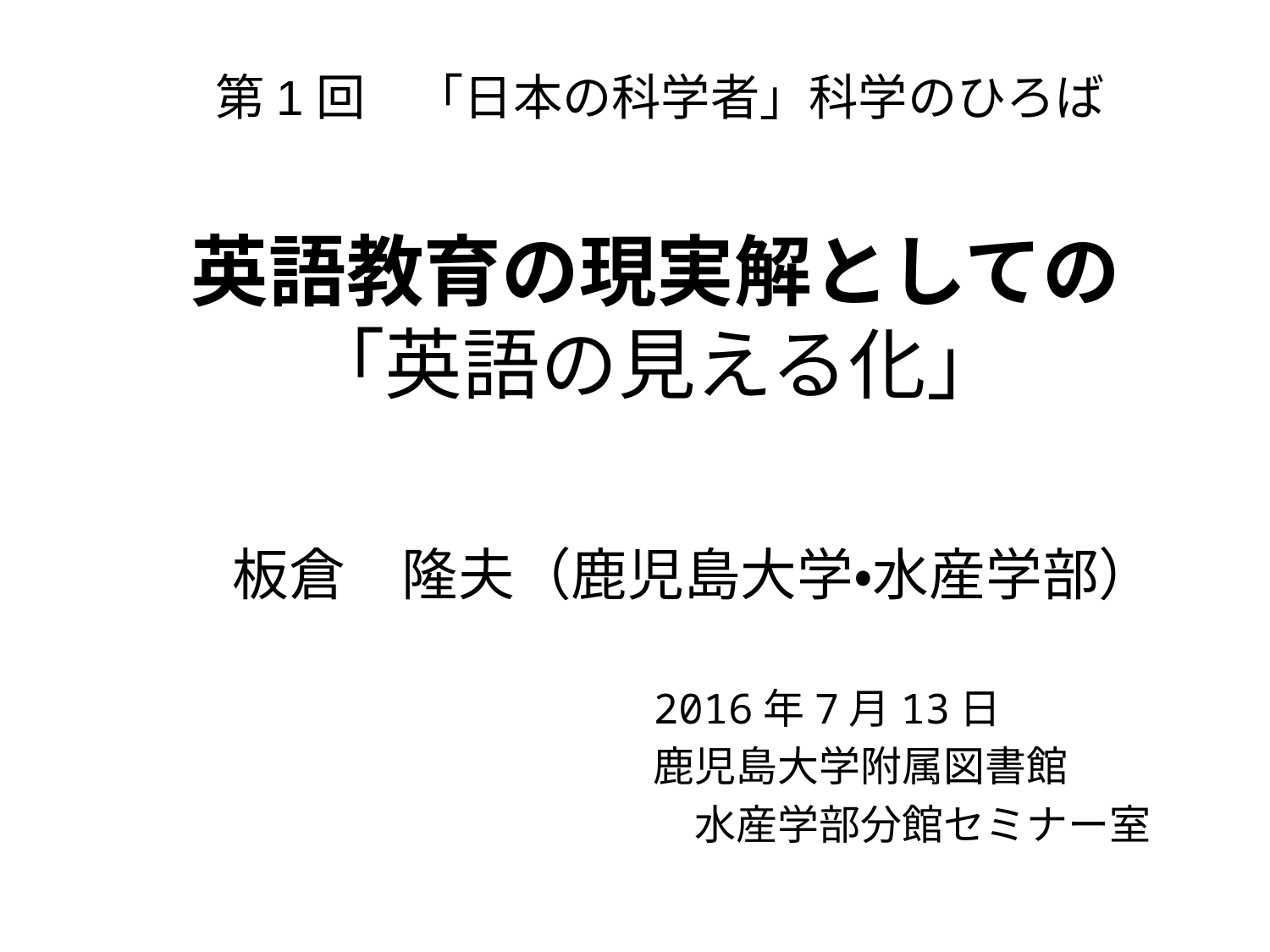

# 第1回　「日本の科学者」科学のひろば
英語教育の現実解としての
「英語の見える化」
板倉　隆夫（鹿児島大学・水産学部）
2016年7月13日
鹿児島大学附属図書館
　水産学部分館セミナー室